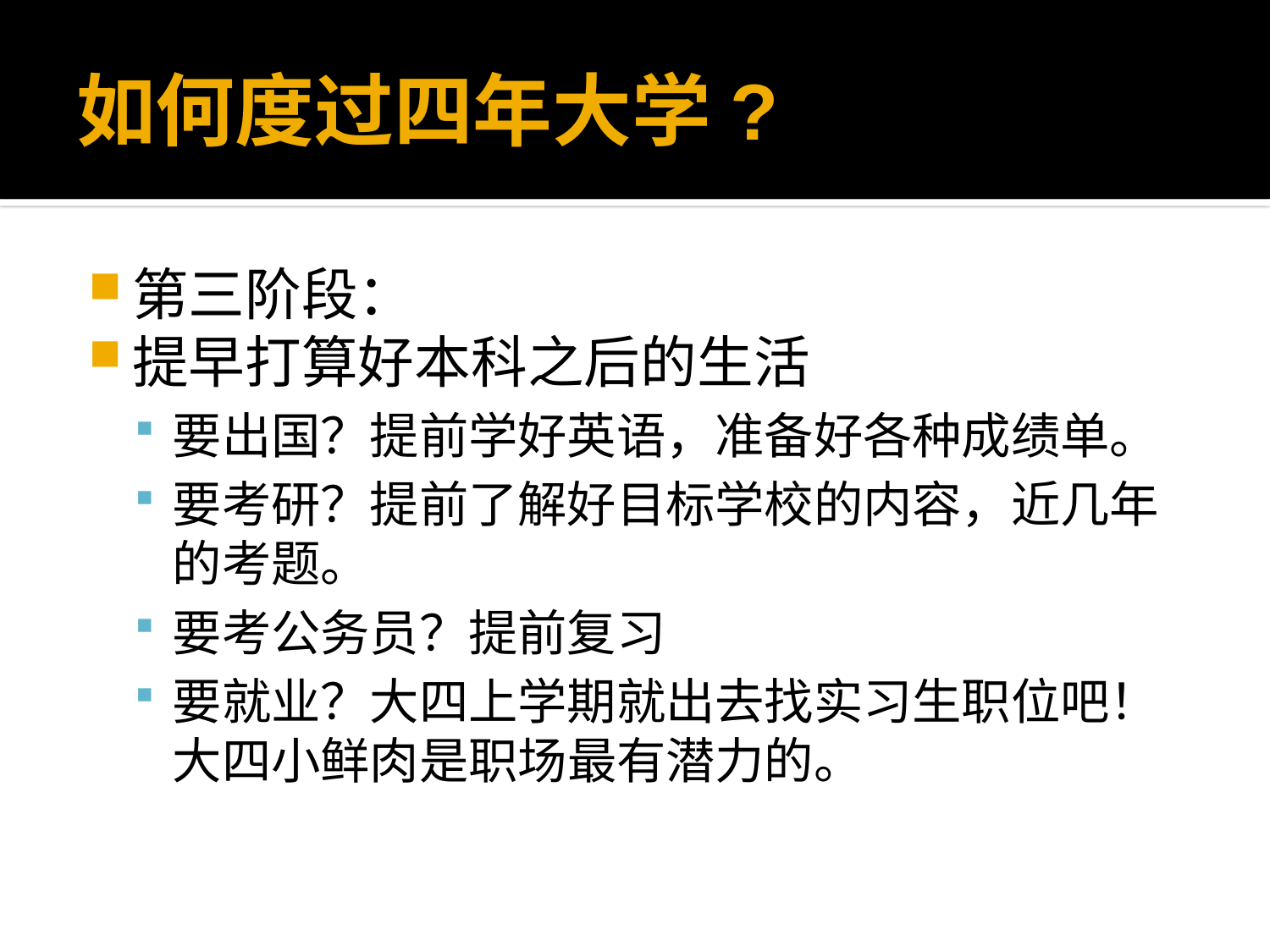

# 如何度过四年大学?
第三阶段：
提早打算好本科之后的生活
要出国？提前学好英语，准备好各种成绩单。
要考研？提前了解好目标学校的内容，近几年的考题。
要考公务员？提前复习
要就业？大四上学期就出去找实习生职位吧！大四小鲜肉是职场最有潜力的。